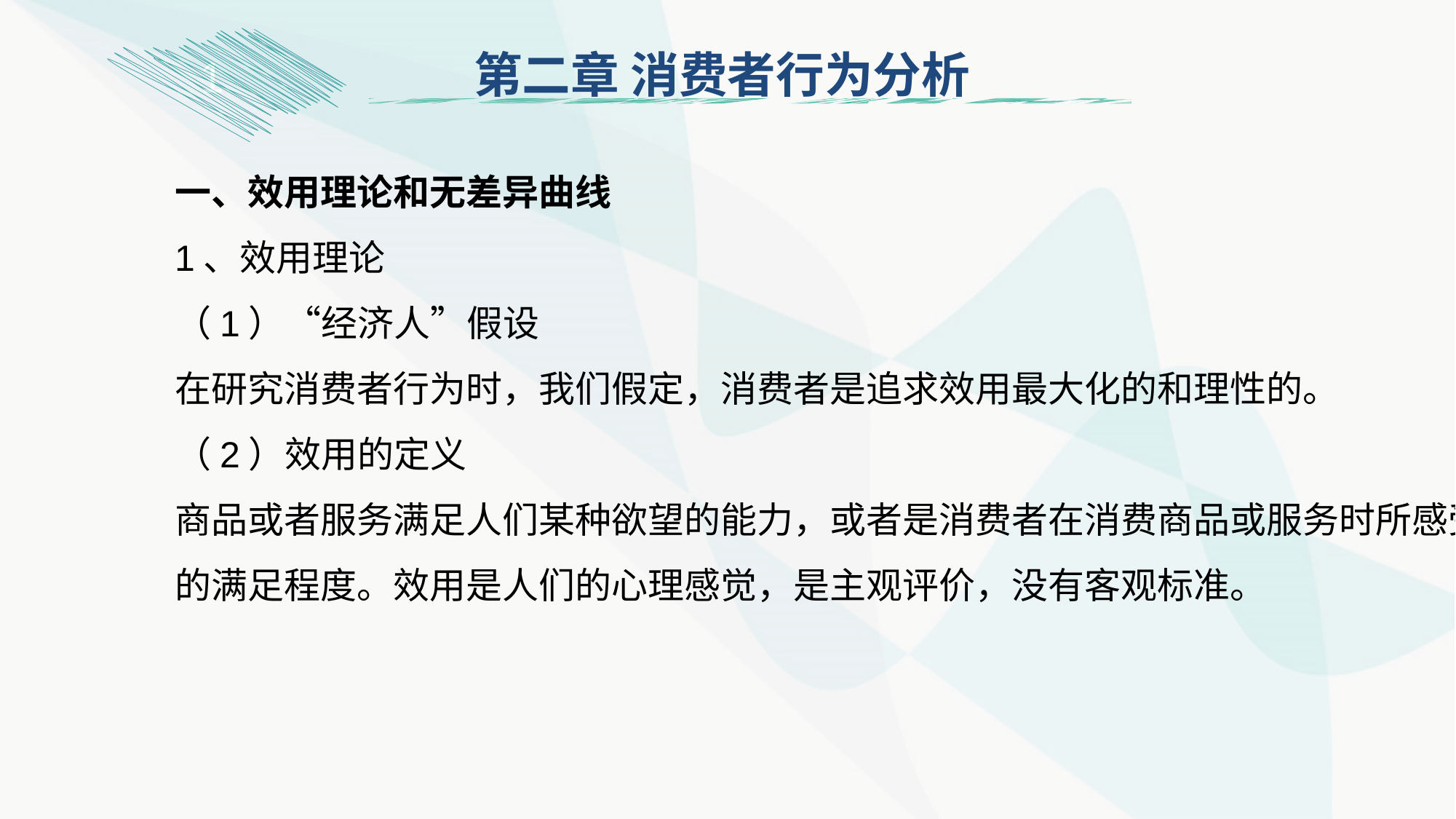

第二章 消费者行为分析
1
一、效用理论和无差异曲线
1、效用理论
（1）“经济人”假设
在研究消费者行为时，我们假定，消费者是追求效用最大化的和理性的。
（2）效用的定义
商品或者服务满足人们某种欲望的能力，或者是消费者在消费商品或服务时所感受到的满足程度。效用是人们的心理感觉，是主观评价，没有客观标准。